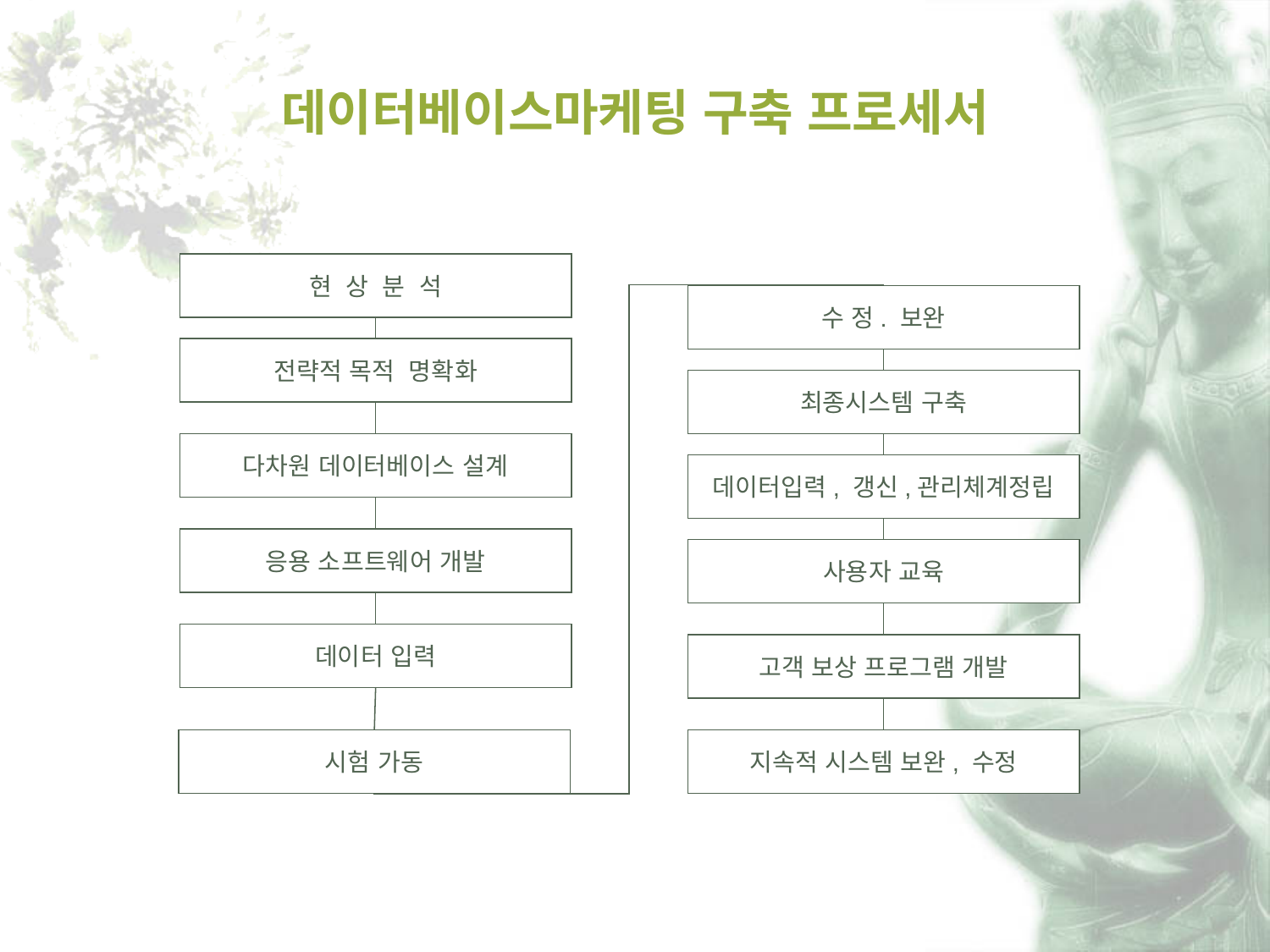

# 데이터베이스마케팅 구축 프로세서
현  상  분  석
수 정. 보완
전략적 목적  명확화
최종시스템 구축
다차원 데이터베이스 설계
데이터입력, 갱신,관리체계정립
응용 소프트웨어 개발
사용자 교육
데이터 입력
고객 보상 프로그램 개발
시험 가동
지속적 시스템 보완, 수정